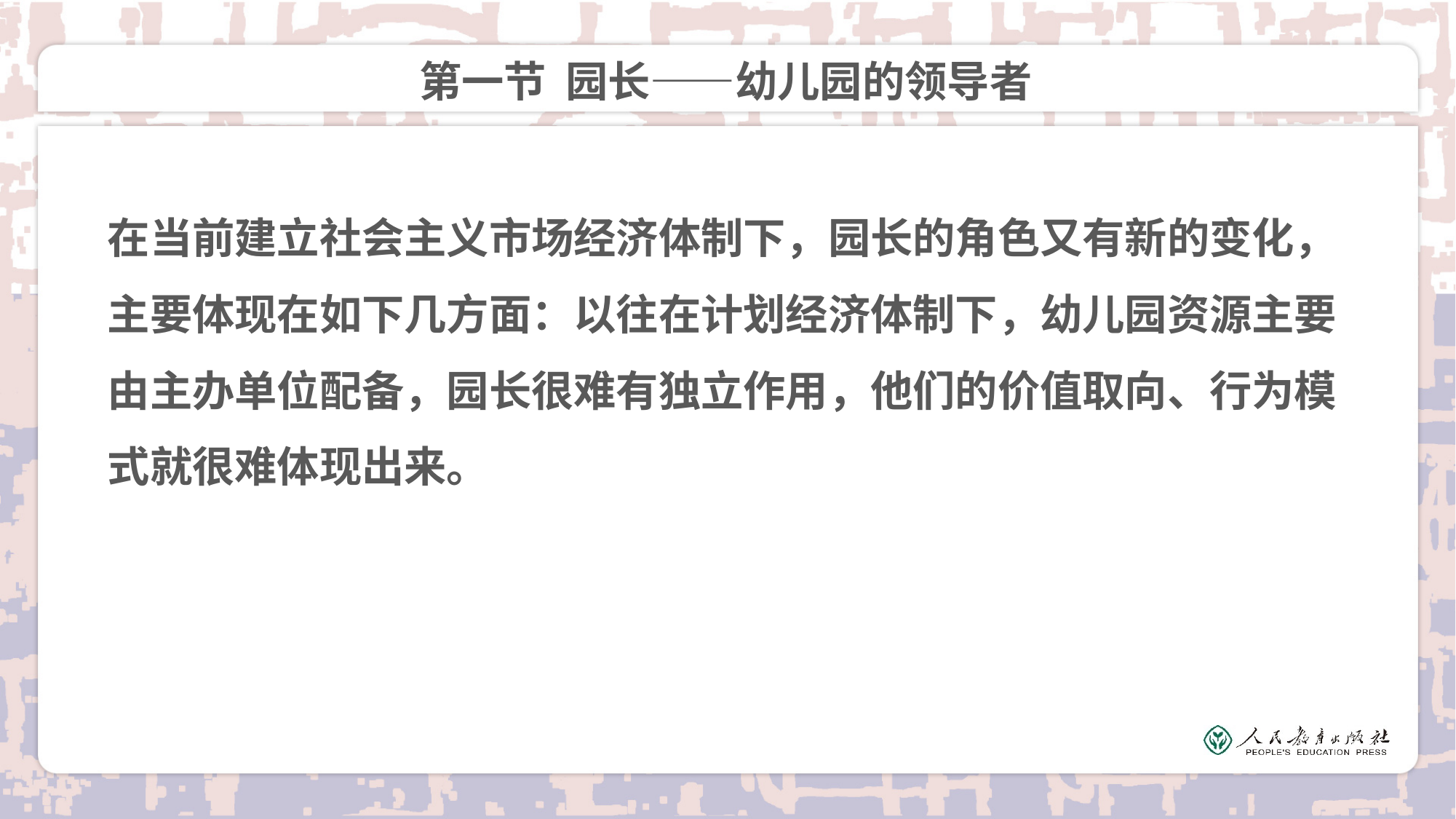

# 第一节  园长——幼儿园的领导者
在当前建立社会主义市场经济体制下，园长的角色又有新的变化，主要体现在如下几方面：以往在计划经济体制下，幼儿园资源主要由主办单位配备，园长很难有独立作用，他们的价值取向、行为模式就很难体现出来。